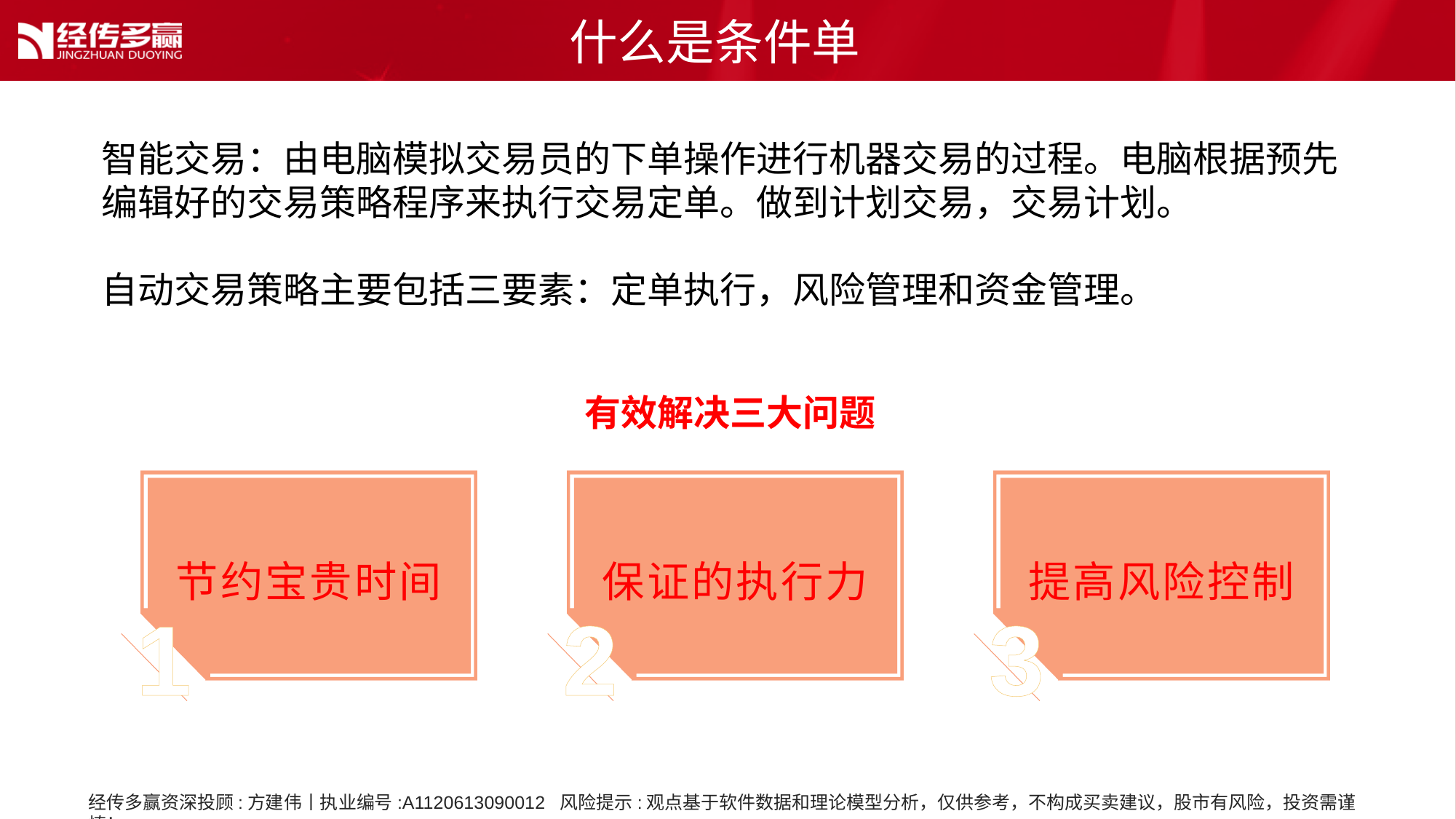

什么是条件单
智能交易：由电脑模拟交易员的下单操作进行机器交易的过程。电脑根据预先编辑好的交易策略程序来执行交易定单。做到计划交易，交易计划。

自动交易策略主要包括三要素：定单执行，风险管理和资金管理。

有效解决三大问题

节约宝贵时间
保证的执行力
提高风险控制
1
2
3